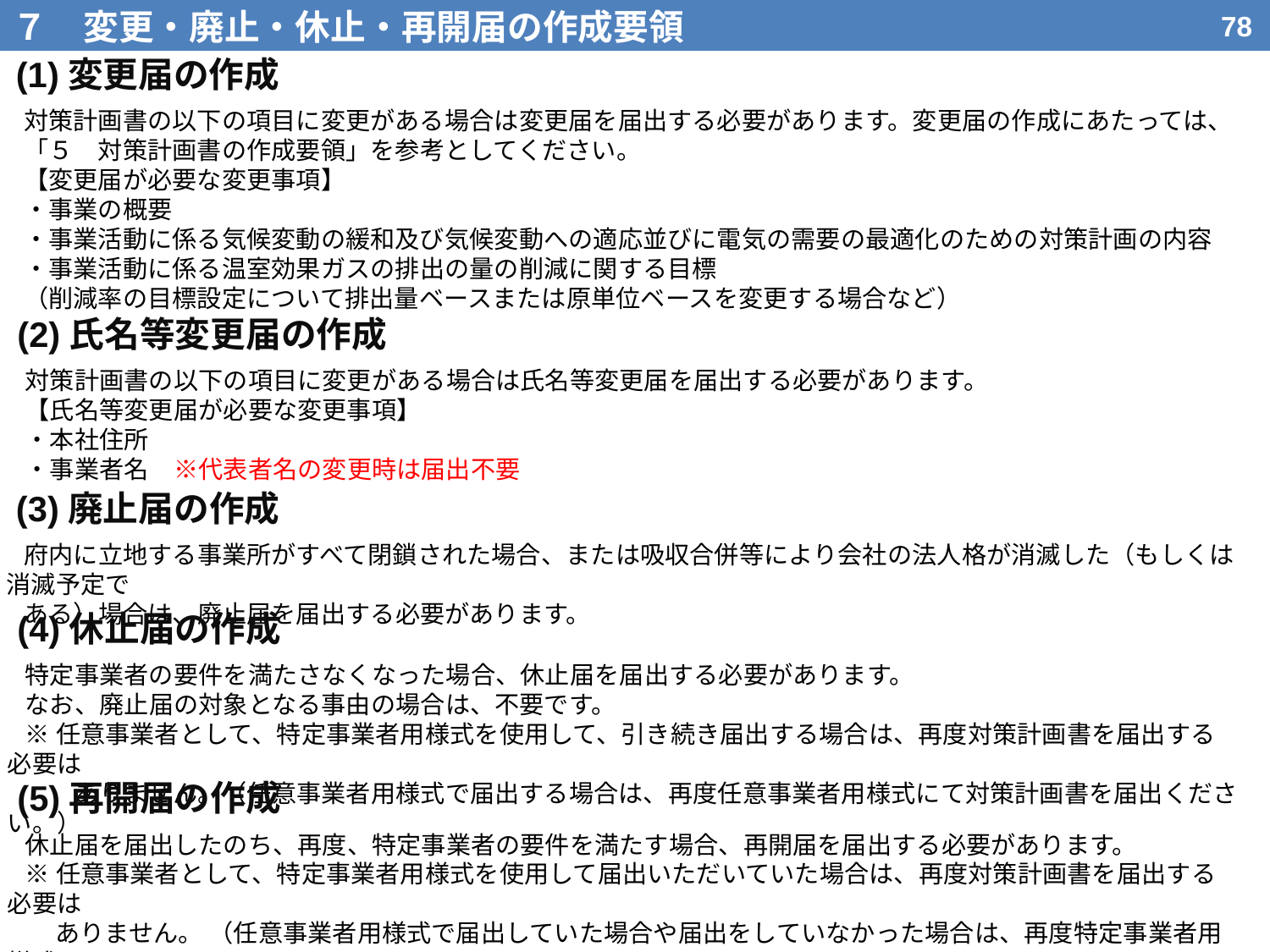

７　変更・廃止・休止・再開届の作成要領
78
 (1)変更届の作成
対策計画書の以下の項目に変更がある場合は変更届を届出する必要があります。変更届の作成にあたっては、
「５　対策計画書の作成要領」を参考としてください。
【変更届が必要な変更事項】
・事業の概要
・事業活動に係る気候変動の緩和及び気候変動への適応並びに電気の需要の最適化のための対策計画の内容
・事業活動に係る温室効果ガスの排出の量の削減に関する目標
（削減率の目標設定について排出量ベースまたは原単位ベースを変更する場合など）
 (2)氏名等変更届の作成
対策計画書の以下の項目に変更がある場合は氏名等変更届を届出する必要があります。
【氏名等変更届が必要な変更事項】
・本社住所
・事業者名　※代表者名の変更時は届出不要
 (3)廃止届の作成
府内に立地する事業所がすべて閉鎖された場合、または吸収合併等により会社の法人格が消滅した（もしくは消滅予定で
ある）場合は、廃止届を届出する必要があります。
 (4)休止届の作成
特定事業者の要件を満たさなくなった場合、休止届を届出する必要があります。
なお、廃止届の対象となる事由の場合は、不要です。
※任意事業者として、特定事業者用様式を使用して、引き続き届出する場合は、再度対策計画書を届出する必要は
　　ありません。（任意事業者用様式で届出する場合は、再度任意事業者用様式にて対策計画書を届出ください。）
 (5)再開届の作成
休止届を届出したのち、再度、特定事業者の要件を満たす場合、再開届を届出する必要があります。
※任意事業者として、特定事業者用様式を使用して届出いただいていた場合は、再度対策計画書を届出する必要は
　 ありません。 （任意事業者用様式で届出していた場合や届出をしていなかった場合は、再度特定事業者用様式にて
　 対策計画書を届出ください。）